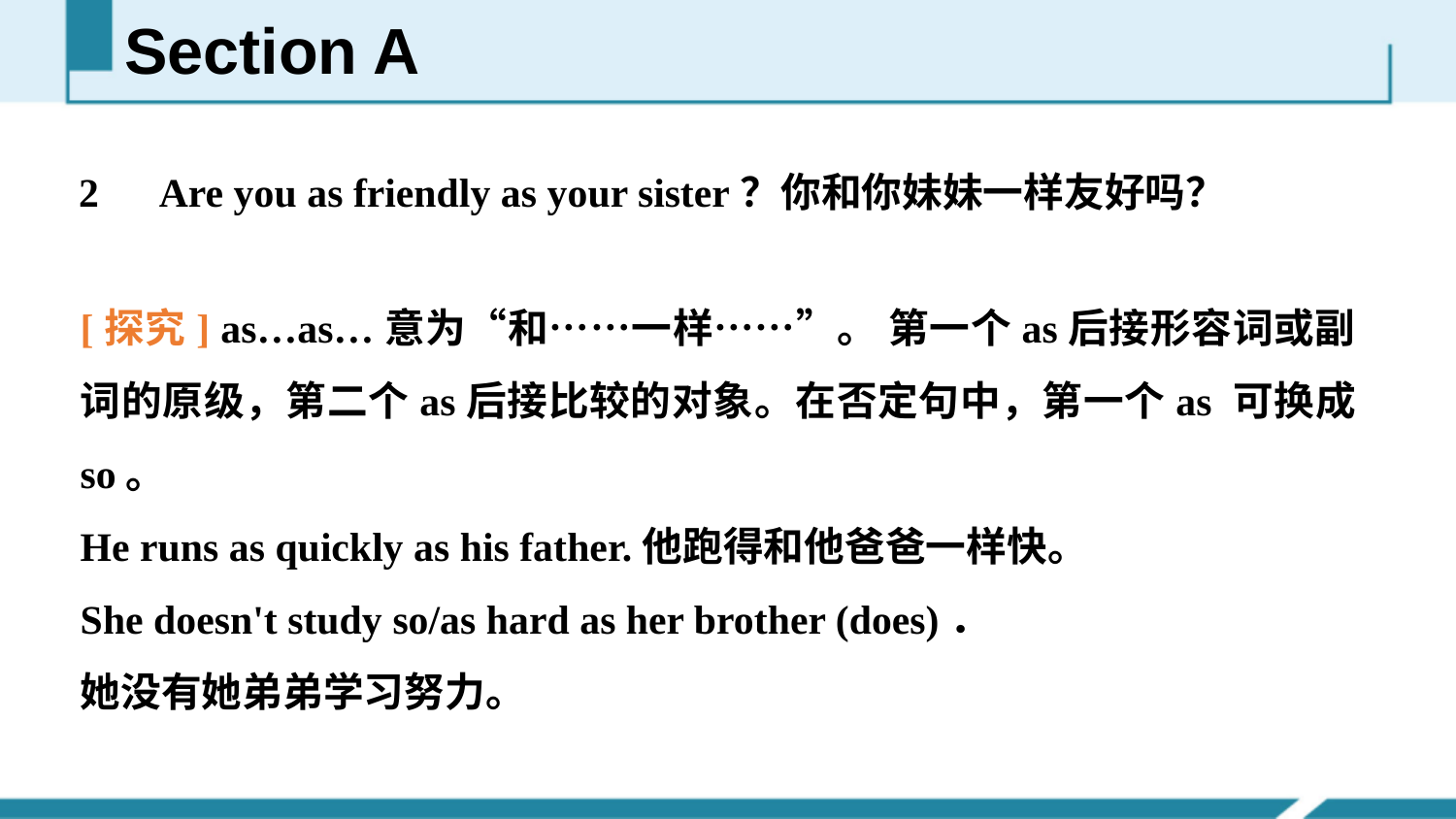

Section A
2　Are you as friendly as your sister？你和你妹妹一样友好吗？
[探究] as…as…意为“和……一样……”。 第一个as后接形容词或副词的原级，第二个as后接比较的对象。在否定句中，第一个as 可换成 so。
He runs as quickly as his father.他跑得和他爸爸一样快。
She doesn't study so/as hard as her brother (does)．
她没有她弟弟学习努力。